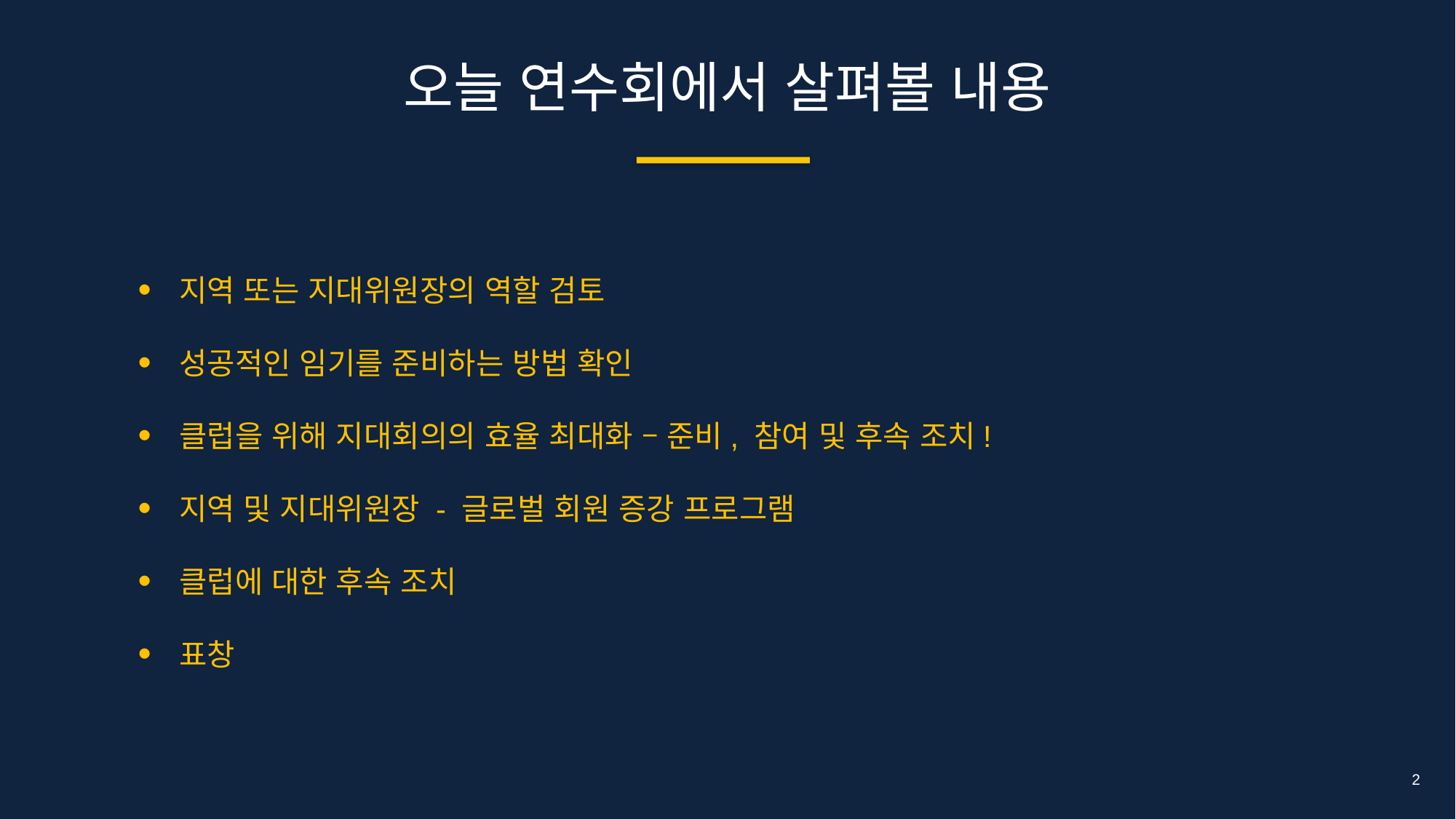

오늘 연수회에서 살펴볼 내용

지역 또는 지대위원장의 역할 검토

성공적인 임기를 준비하는 방법 확인

클럽을 위해 지대회의의 효율 최대화 – 준비, 참여 및 후속 조치!

지역 및 지대위원장 - 글로벌 회원 증강 프로그램

클럽에 대한 후속 조치

표창